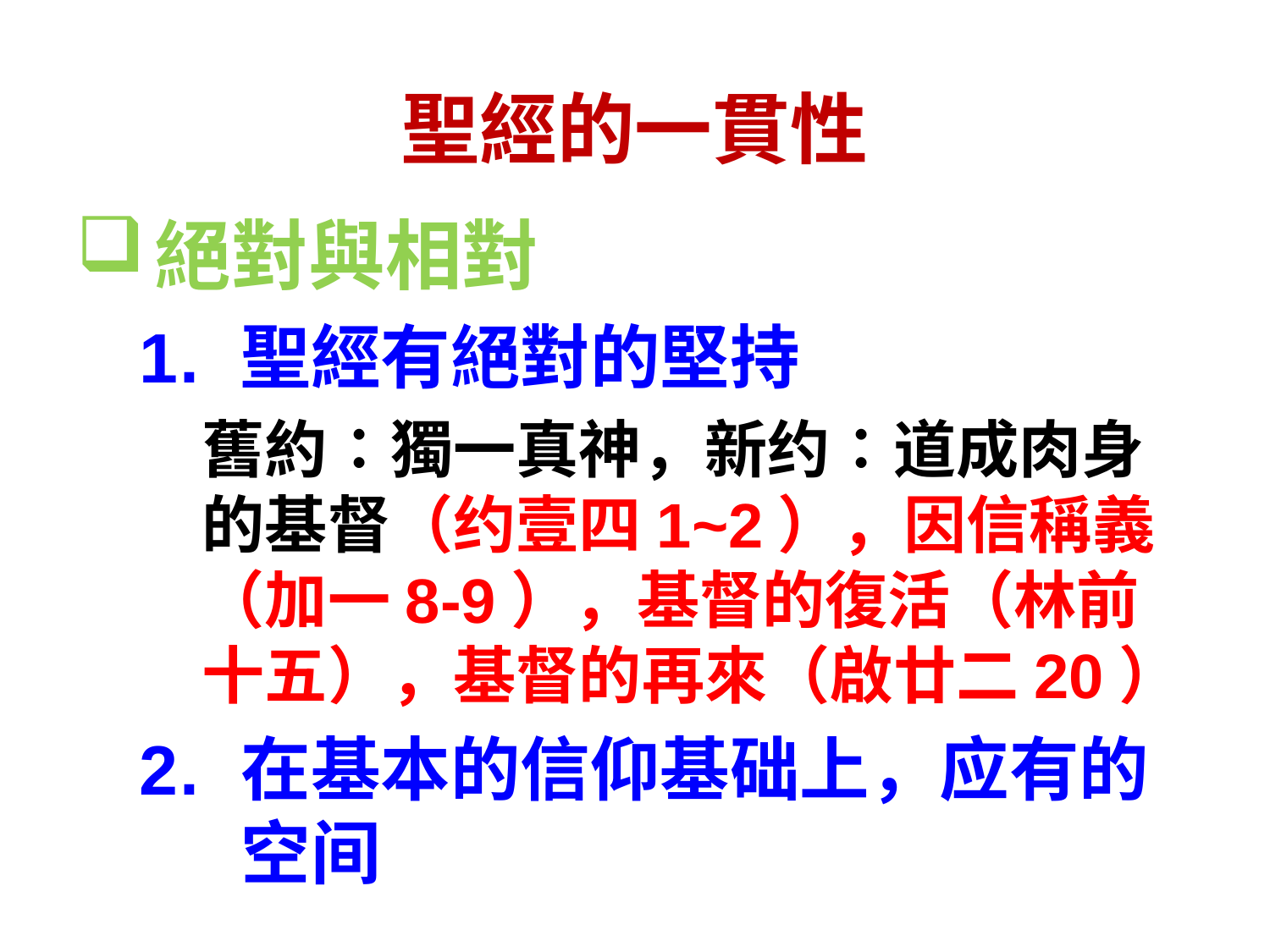

# 聖經的一貫性
絕對與相對
聖經有絕對的堅持
舊約∶獨一真神，新约∶道成肉身的基督（约壹四1~2），因信稱義（加一8-9），基督的復活（林前十五），基督的再來（啟廿二20）
在基本的信仰基础上，应有的空间